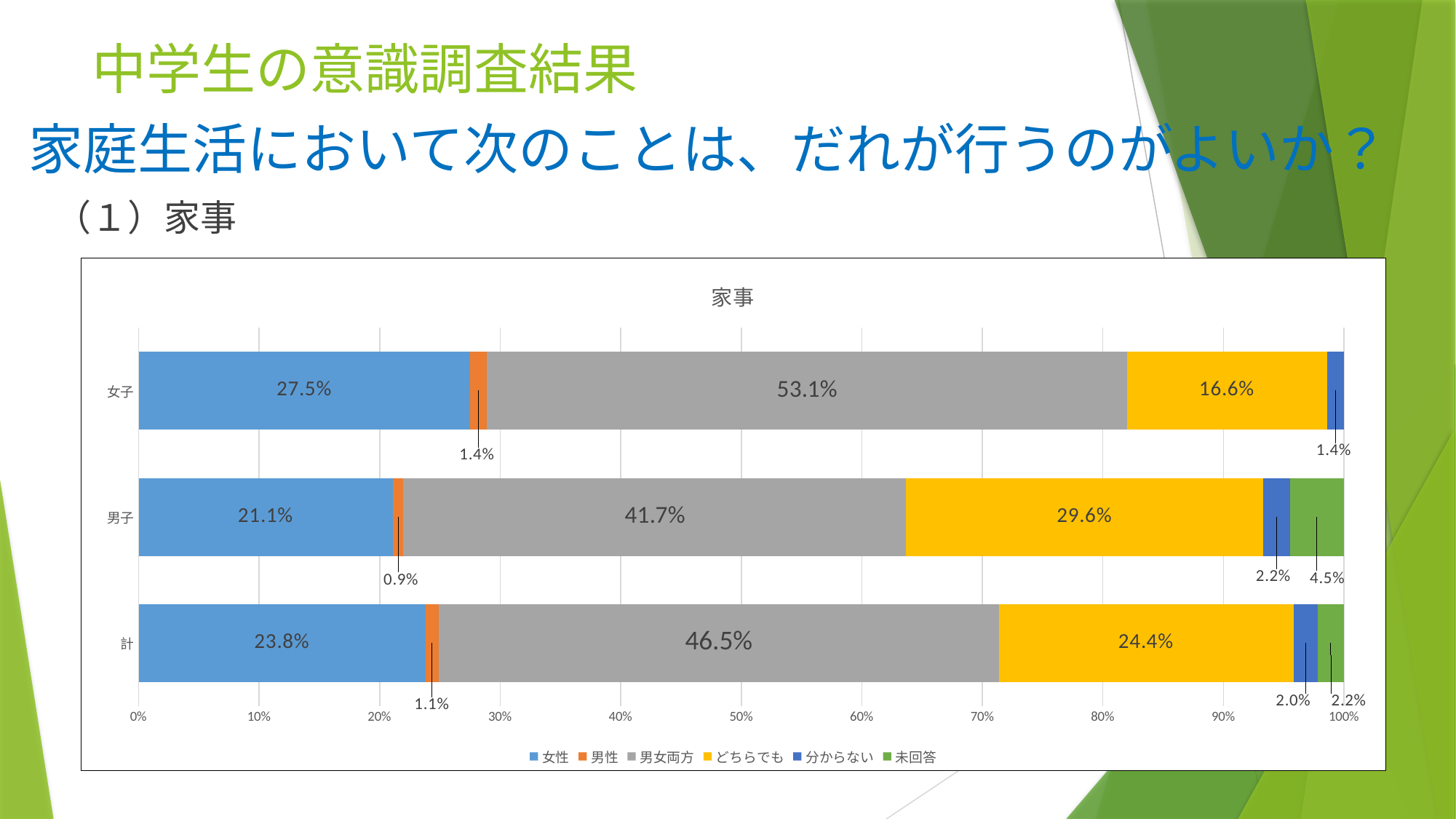

# 中学生の意識調査結果
家庭生活において次のことは、だれが行うのがよいか？
（１）家事

### Chart: 家事

| Category | 女性 | 男性 | 男女両方 | どちらでも | 分からない | 未回答 |
|---|---|---|---|---|---|---|
| 女子 | 0.27488151658767773 | 0.014218009478672985 | 0.5308056872037915 | 0.16587677725118483 | 0.014218009478672985 | 0.0 |
| 男子 | 0.21076233183856502 | 0.008968609865470852 | 0.4170403587443946 | 0.29596412556053814 | 0.02242152466367713 | 0.04484304932735426 |
| 計 | 0.23788546255506607 | 0.011013215859030838 | 0.4647577092511013 | 0.2444933920704846 | 0.019823788546255508 | 0.022026431718061675 |